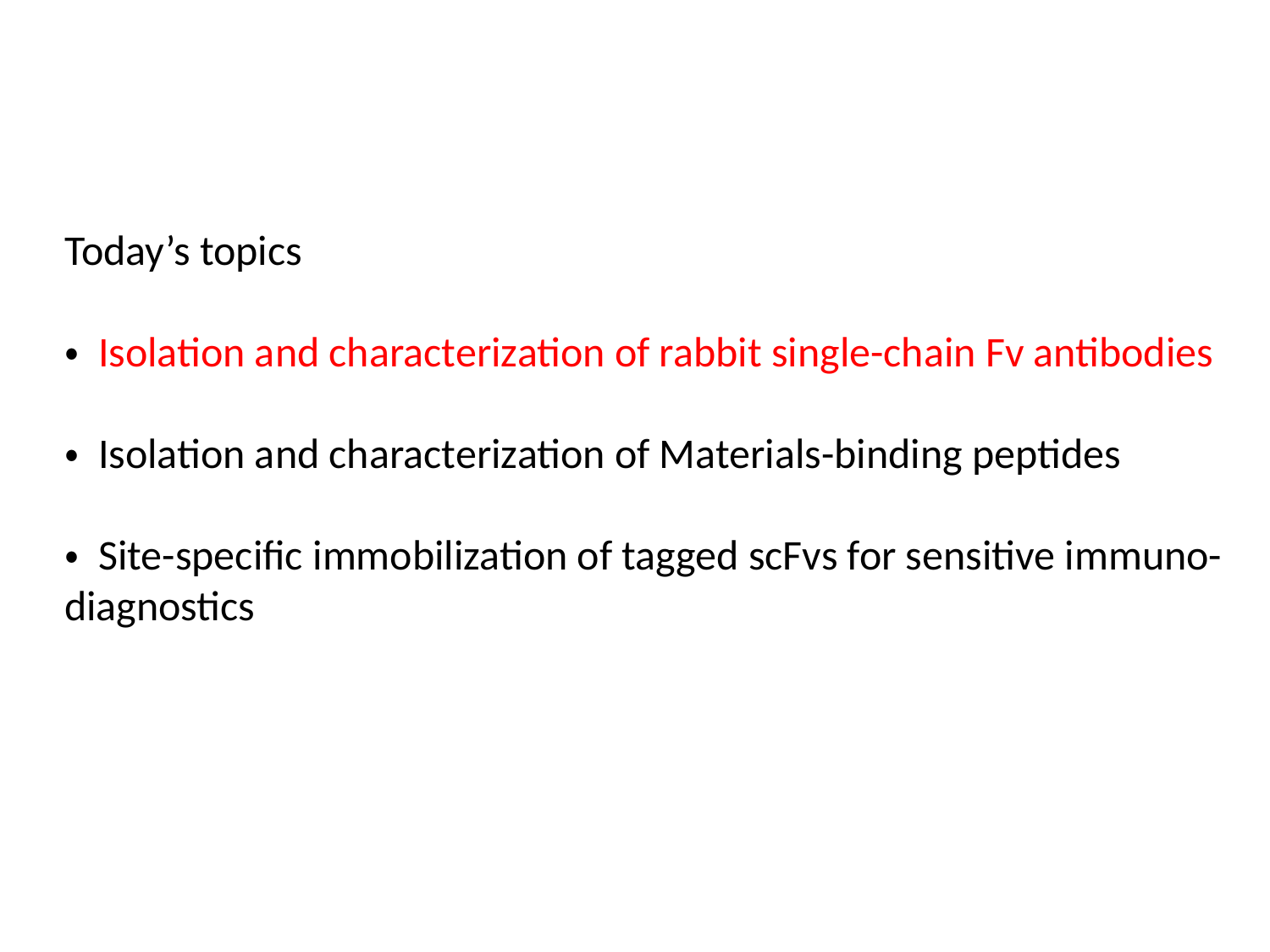

Today’s topics

・ Isolation and characterization of rabbit single-chain Fv antibodies

・ Isolation and characterization of Materials-binding peptides

・ Site-specific immobilization of tagged scFvs for sensitive immuno-diagnostics